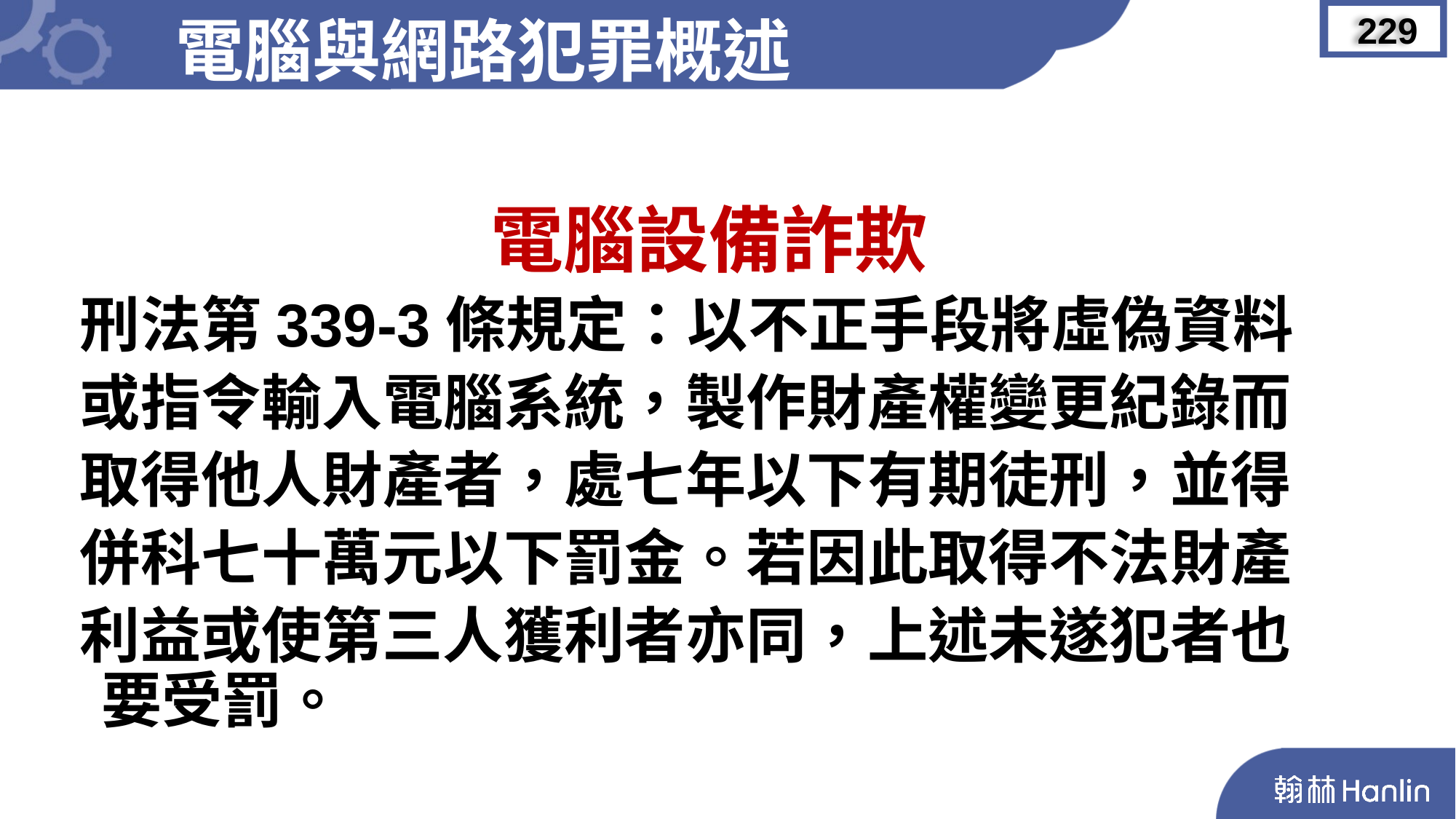

電腦與網路犯罪概述
229
電腦設備詐欺
刑法第339-3條規定：以不正手段將虛偽資料
或指令輸入電腦系統，製作財產權變更紀錄而
取得他人財產者，處七年以下有期徒刑，並得
併科七十萬元以下罰金。若因此取得不法財產
利益或使第三人獲利者亦同，上述未遂犯者也要受罰。